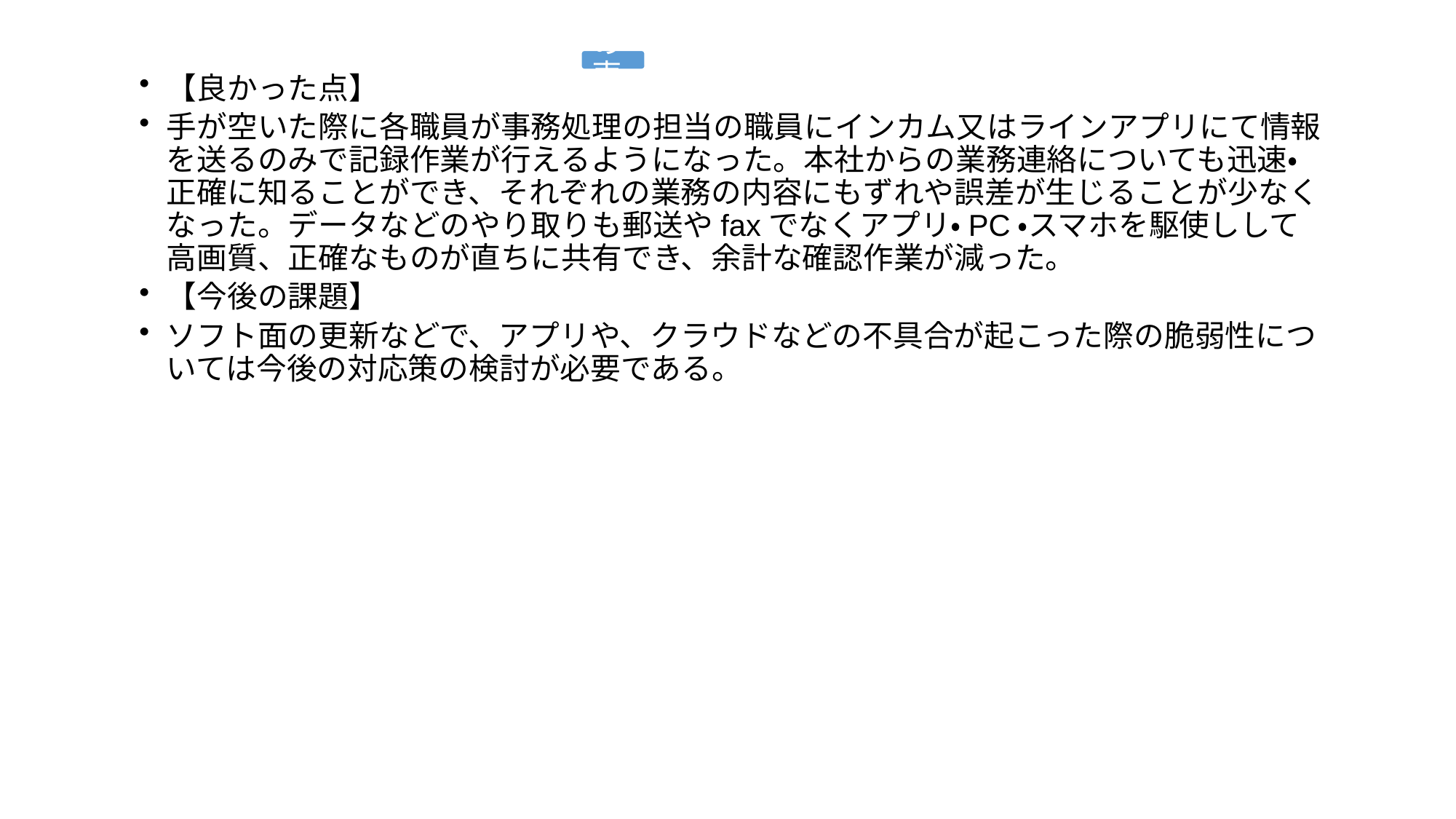

職員の声など
【良かった点】
手が空いた際に各職員が事務処理の担当の職員にインカム又はラインアプリにて情報を送るのみで記録作業が行えるようになった。本社からの業務連絡についても迅速・正確に知ることができ、それぞれの業務の内容にもずれや誤差が生じることが少なくなった。データなどのやり取りも郵送やfaxでなくアプリ・PC・スマホを駆使しして高画質、正確なものが直ちに共有でき、余計な確認作業が減った。
【今後の課題】
ソフト面の更新などで、アプリや、クラウドなどの不具合が起こった際の脆弱性については今後の対応策の検討が必要である。